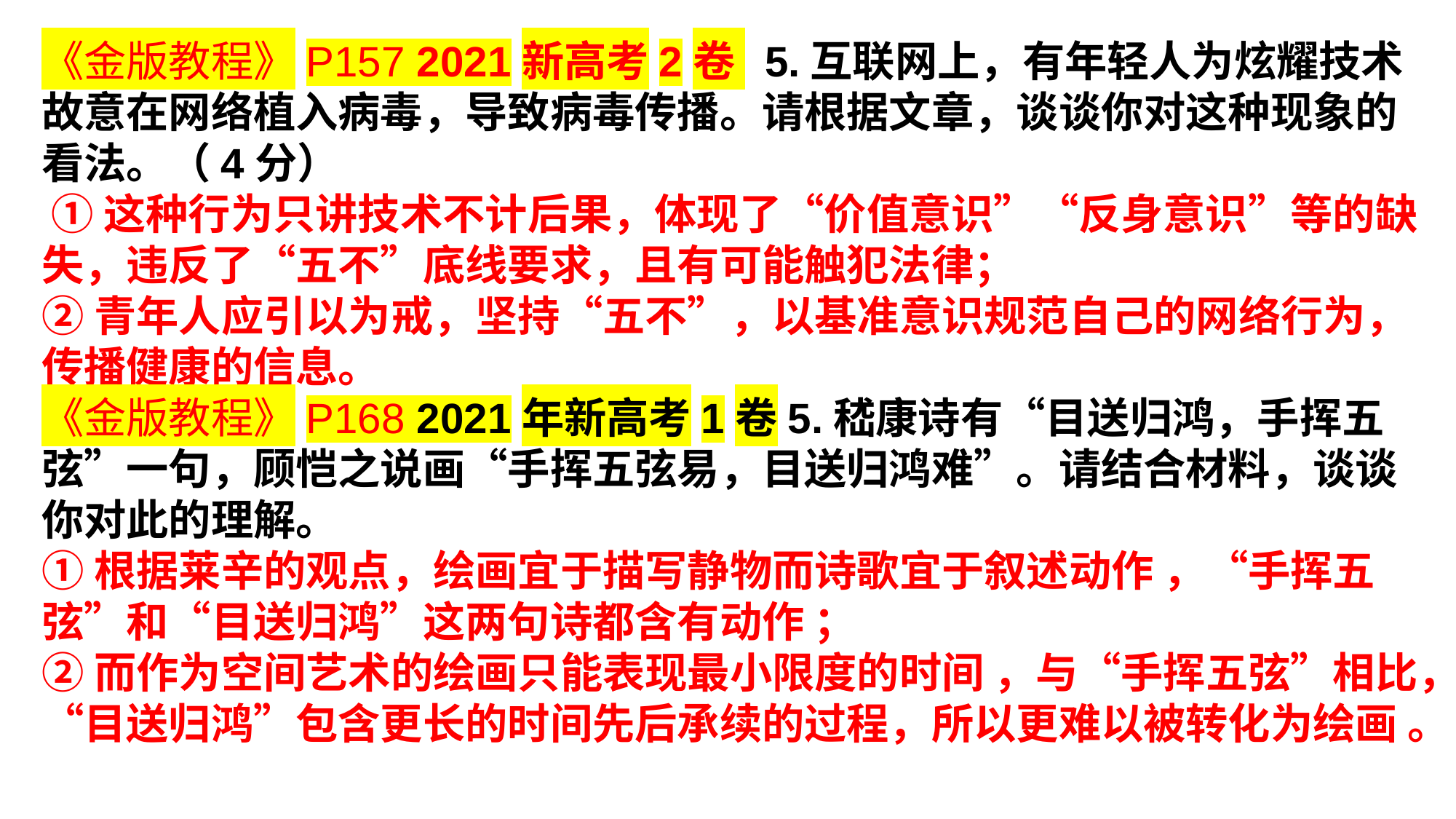

《金版教程》P157 2021新高考2卷  5.互联网上，有年轻人为炫耀技术故意在网络植入病毒，导致病毒传播。请根据文章，谈谈你对这种现象的看法。（4分）
 ①这种行为只讲技术不计后果，体现了“价值意识”“反身意识”等的缺失，违反了“五不”底线要求，且有可能触犯法律；
②青年人应引以为戒，坚持“五不”，以基准意识规范自己的网络行为，传播健康的信息。
《金版教程》P168 2021年新高考1卷5.嵇康诗有“目送归鸿，手挥五弦”一句，顾恺之说画“手挥五弦易，目送归鸿难”。请结合材料，谈谈你对此的理解。
①根据莱辛的观点，绘画宜于描写静物而诗歌宜于叙述动作 ，“手挥五弦”和“目送归鸿”这两句诗都含有动作 ；
②而作为空间艺术的绘画只能表现最小限度的时间 ，与“手挥五弦”相比，“目送归鸿”包含更长的时间先后承续的过程，所以更难以被转化为绘画 。